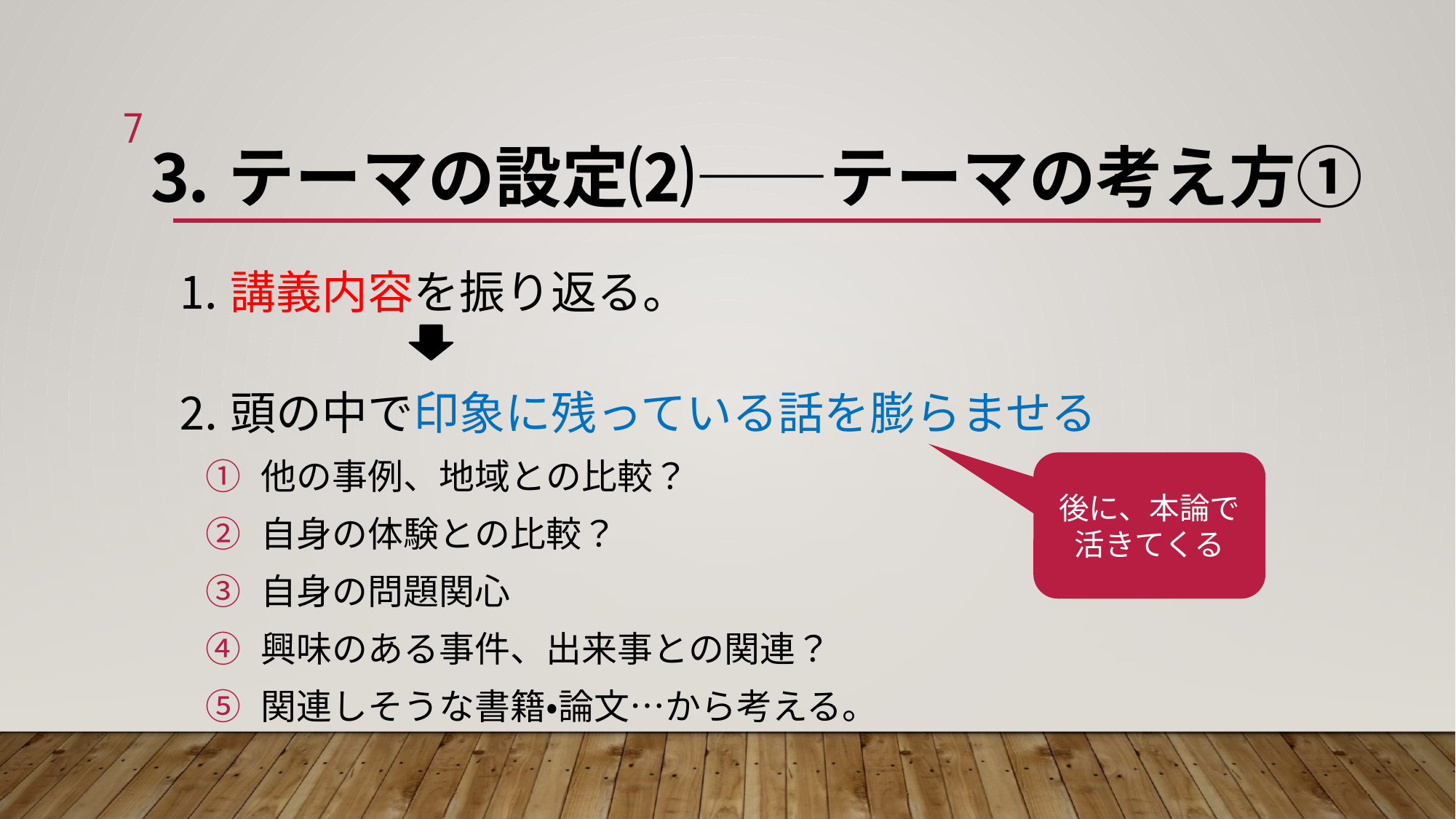

7
# ⒊テーマの設定⑵——テーマの考え方①
⒈講義内容を振り返る。
⒉頭の中で印象に残っている話を膨らませる
他の事例、地域との比較？
自身の体験との比較？
自身の問題関心
興味のある事件、出来事との関連？
関連しそうな書籍・論文…から考える。

後に、本論で活きてくる